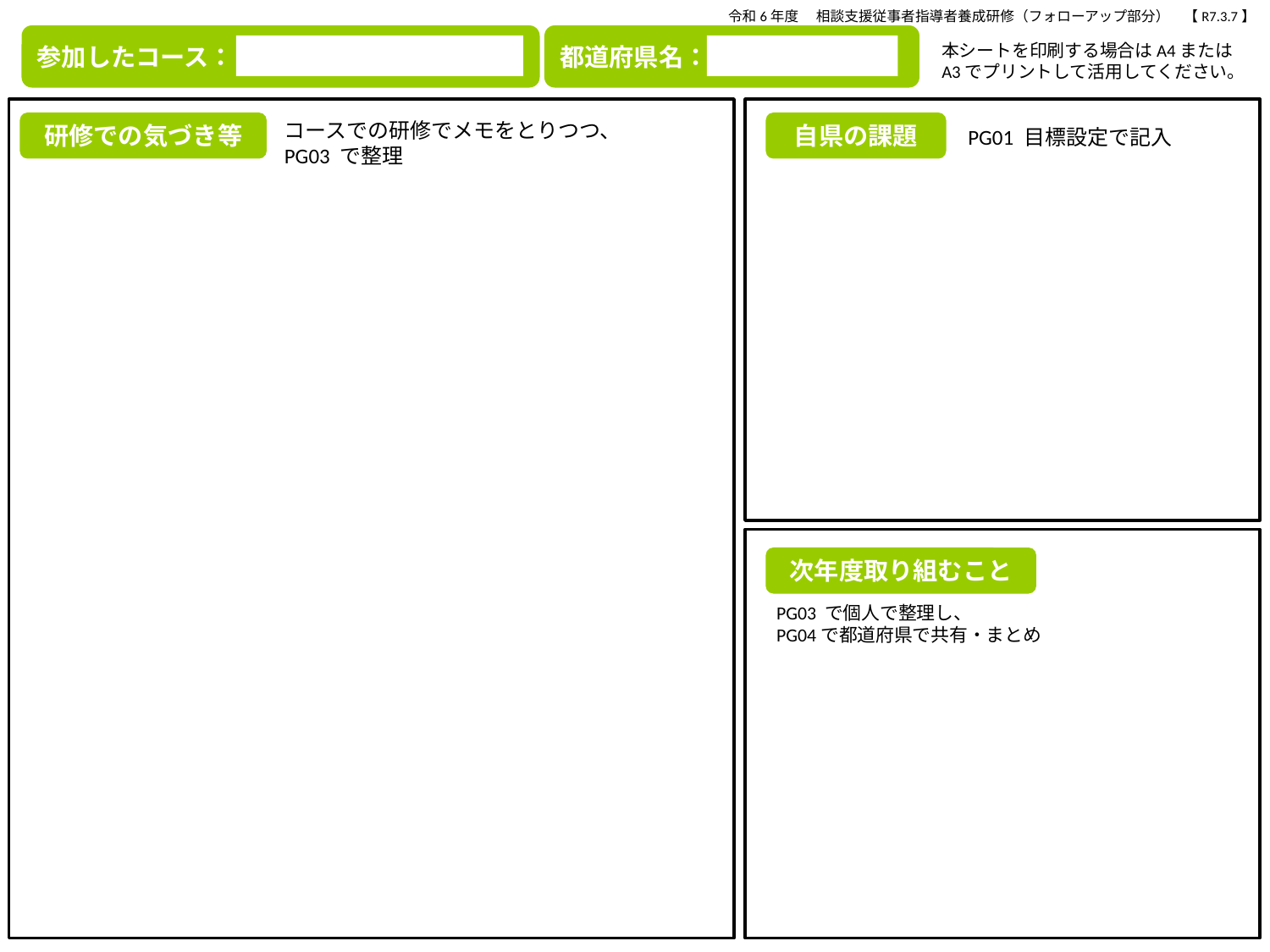

令和6年度 　相談支援従事者指導者養成研修（フォローアップ部分）　【R7.3.7】

参加したコース：

都道府県名：
本シートを印刷する場合はA4またはA3でプリントして活用してください。

コースでの研修でメモをとりつつ、
PG03 で整理
研修での気づき等
自県の課題
PG01 目標設定で記入

次年度取り組むこと
PG03 で個人で整理し、
PG04で都道府県で共有・まとめ